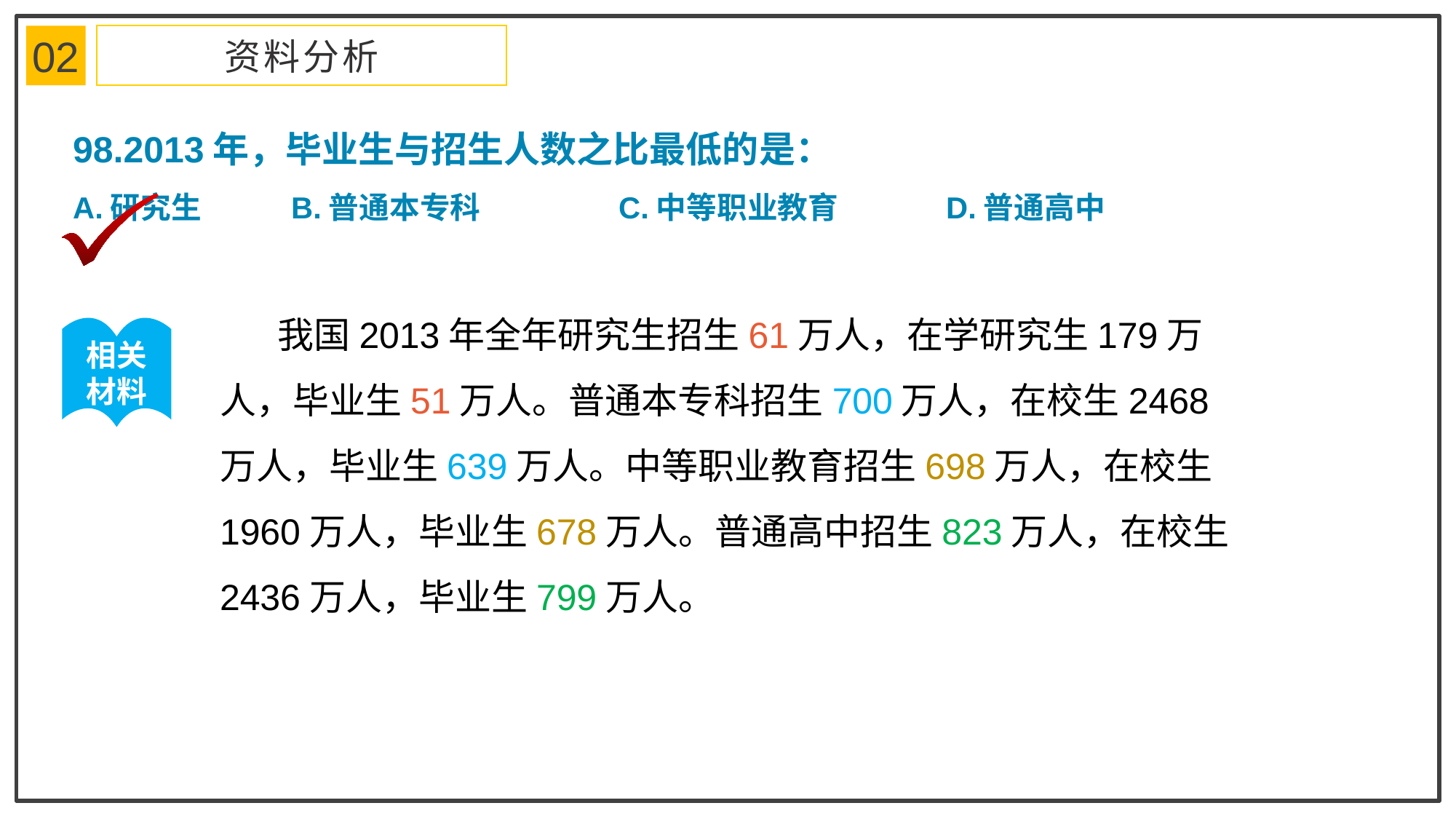

02
资料分析
98.2013年，毕业生与招生人数之比最低的是：
A.研究生	B.普通本专科		C.中等职业教育 	D.普通高中

      我国2013年全年研究生招生61万人，在学研究生179万人，毕业生51万人。普通本专科招生700万人，在校生2468万人，毕业生639万人。中等职业教育招生698万人，在校生1960万人，毕业生678万人。普通高中招生823万人，在校生2436万人，毕业生799万人。

相关
材料